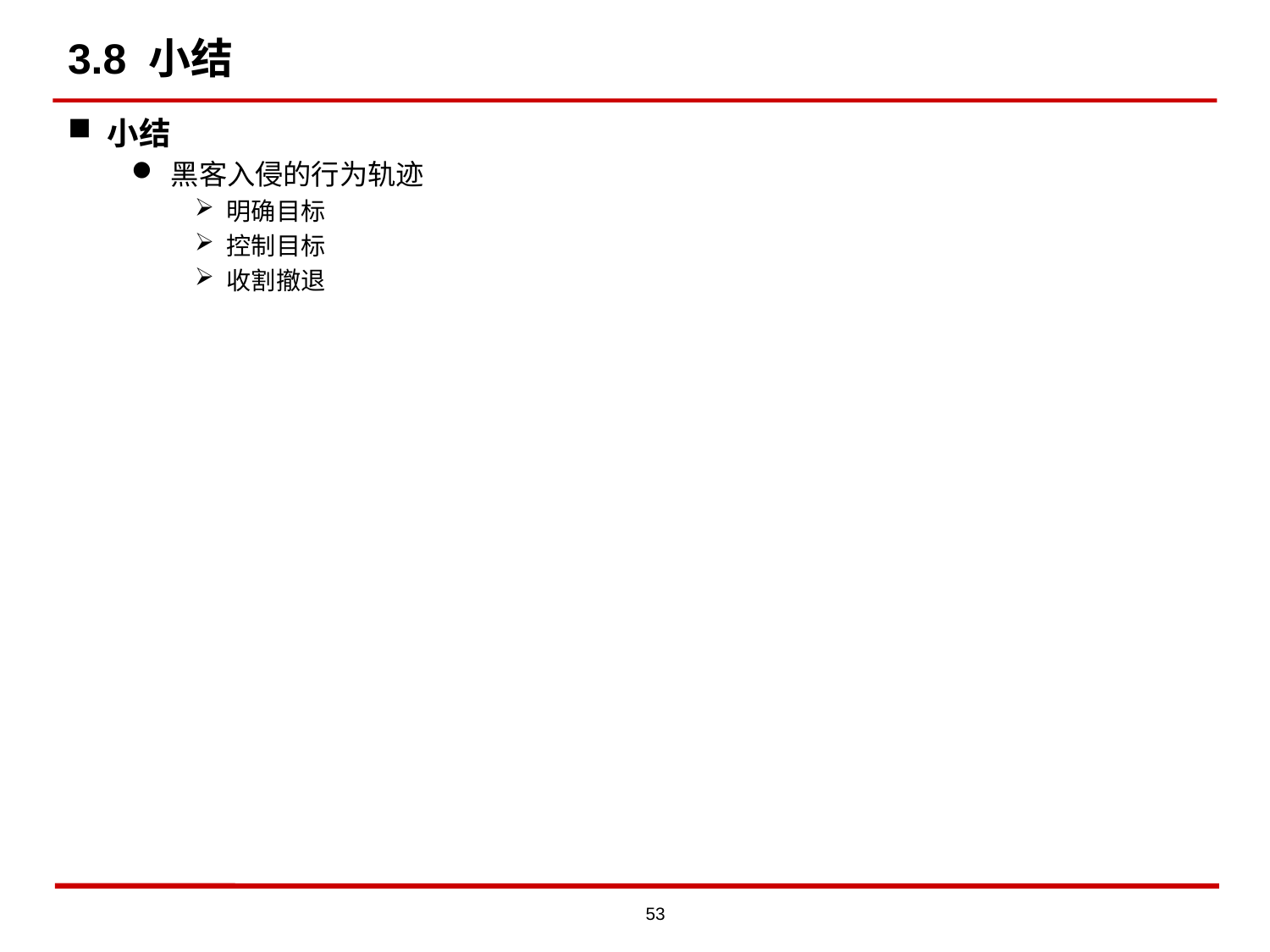

# 3.8 小结
小结
黑客入侵的行为轨迹
明确目标
控制目标
收割撤退